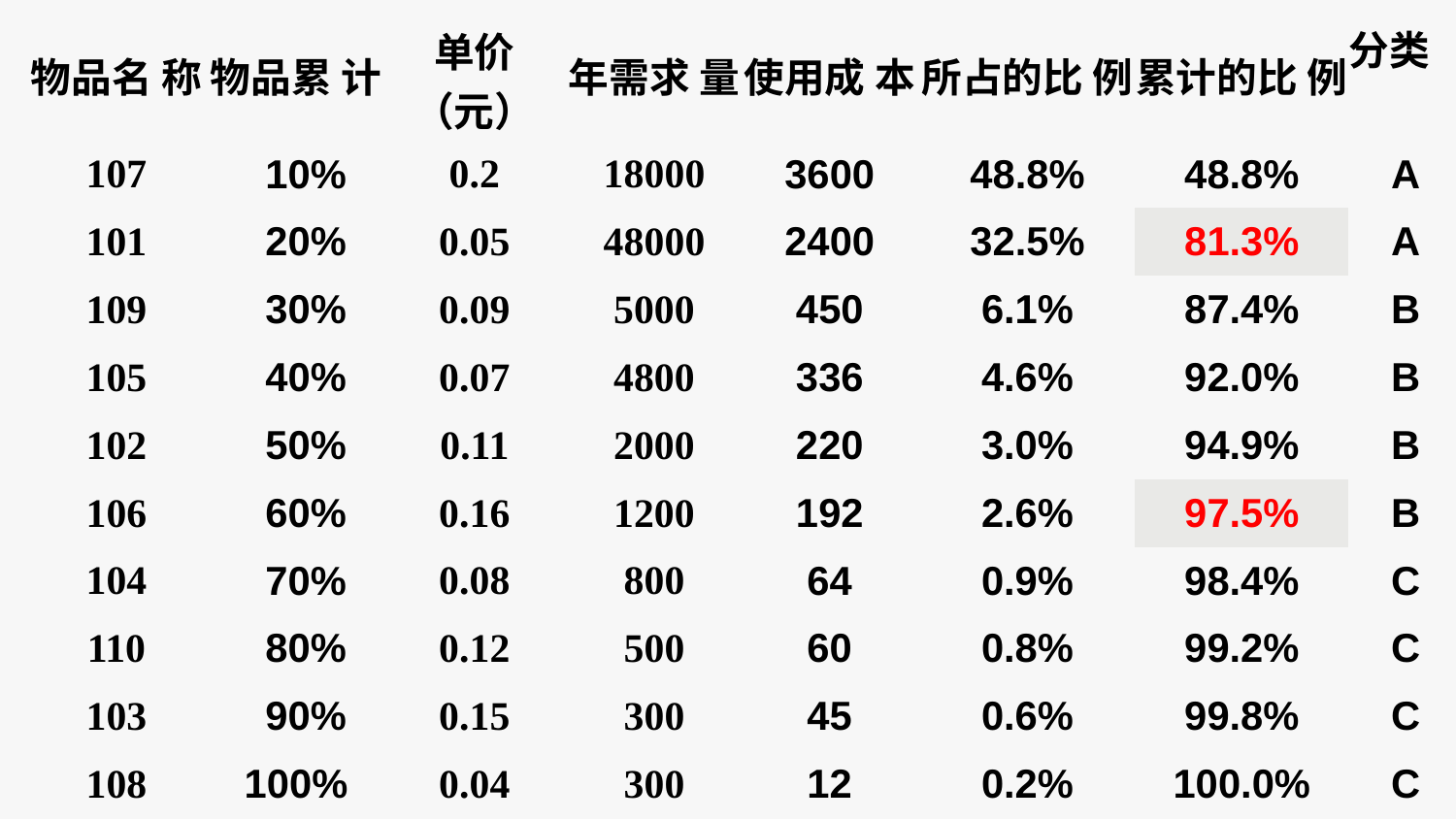

| 物品名 称 | 物品累 计 | 单价（元） | 年需求 量 |
| --- | --- | --- | --- |
| 107 | 10% | 0.2 | 18000 |
| 101 | 20% | 0.05 | 48000 |
| 109 | 30% | 0.09 | 5000 |
| 105 | 40% | 0.07 | 4800 |
| 102 | 50% | 0.11 | 2000 |
| 106 | 60% | 0.16 | 1200 |
| 104 | 70% | 0.08 | 800 |
| 110 | 80% | 0.12 | 500 |
| 103 | 90% | 0.15 | 300 |
| 108 | 100% | 0.04 | 300 |
| 使用成 本 | 所占的比 例 | 累计的比 例 | 分类 |
| --- | --- | --- | --- |
| 3600 | 48.8% | 48.8% | A |
| 2400 | 32.5% | 81.3% | A |
| 450 | 6.1% | 87.4% | B |
| 336 | 4.6% | 92.0% | B |
| 220 | 3.0% | 94.9% | B |
| 192 | 2.6% | 97.5% | B |
| 64 | 0.9% | 98.4% | C |
| 60 | 0.8% | 99.2% | C |
| 45 | 0.6% | 99.8% | C |
| 12 | 0.2% | 100.0% | C |